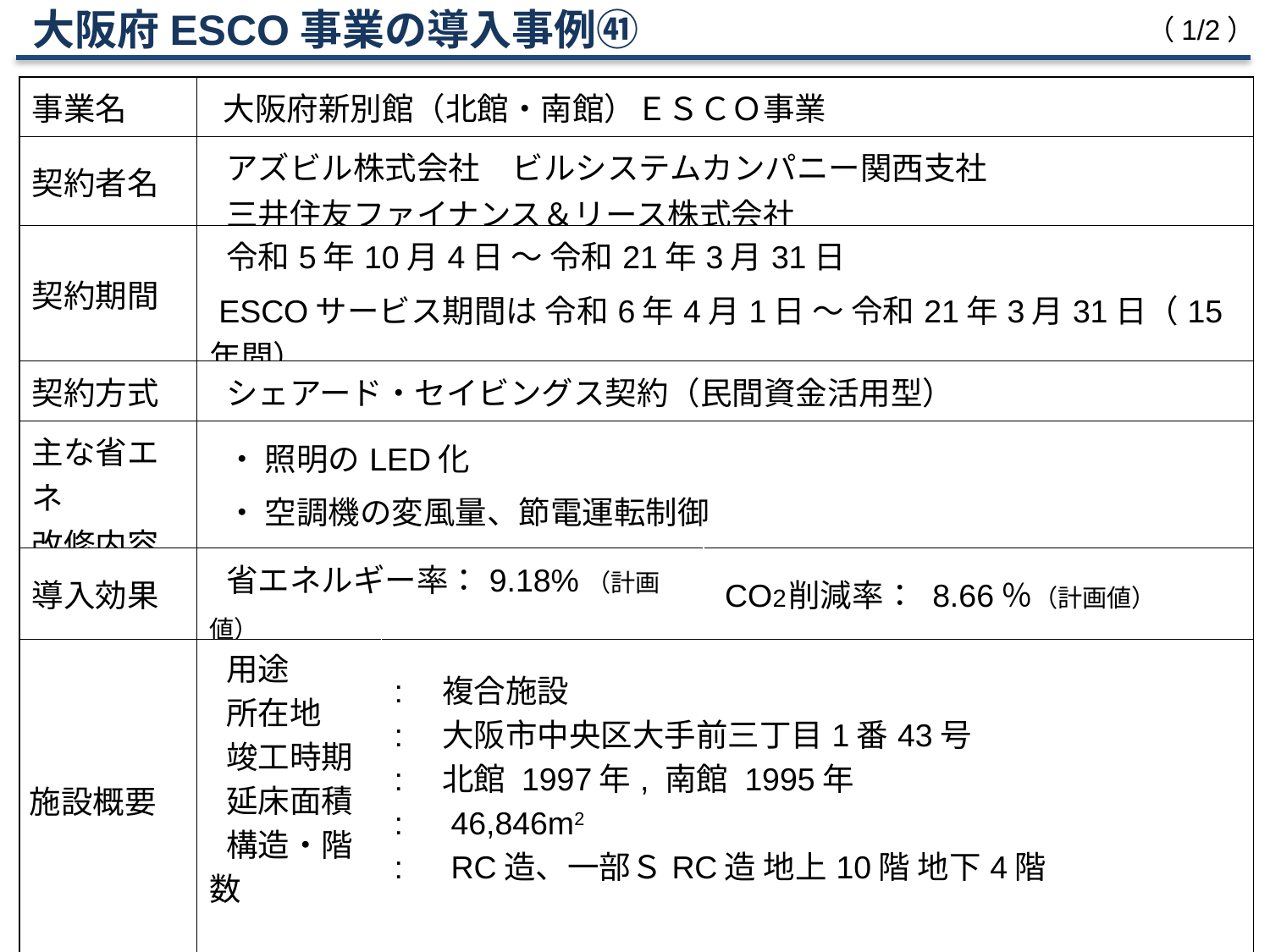

大阪府ESCO事業の導入事例㊶
（1/2）
| 事業名 | 大阪府新別館（北館・南館）ＥＳＣＯ事業 |  |  |
| --- | --- | --- | --- |
| 契約者名 | アズビル株式会社　ビルシステムカンパニー関西支社 三井住友ファイナンス＆リース株式会社 |  |  |
| 契約期間 | 令和5年10月4日 ～ 令和21年3月31日  ESCOサービス期間は 令和6年4月1日 ～ 令和21年3月31日（15年間） |  |  |
| 契約方式 | シェアード・セイビングス契約（民間資金活用型） |  |  |
| 主な省エネ 改修内容 | ・ 照明のLED化  ・ 空調機の変風量、節電運転制御 |  |  |
| 導入効果 | 省エネルギー率：9.18%（計画値） |  | CO2 削減率 ： 8.66％（計画値） |
| 施設概要 | 用途 所在地 竣工時期 延床面積 構造・階数 | :　複合施設 :　大阪市中央区大手前三丁目1番43号 :　北館 1997年, 南館 1995年 :　46,846m2 :　RC造、一部ＳRC造 地上10階 地下4階 |  |